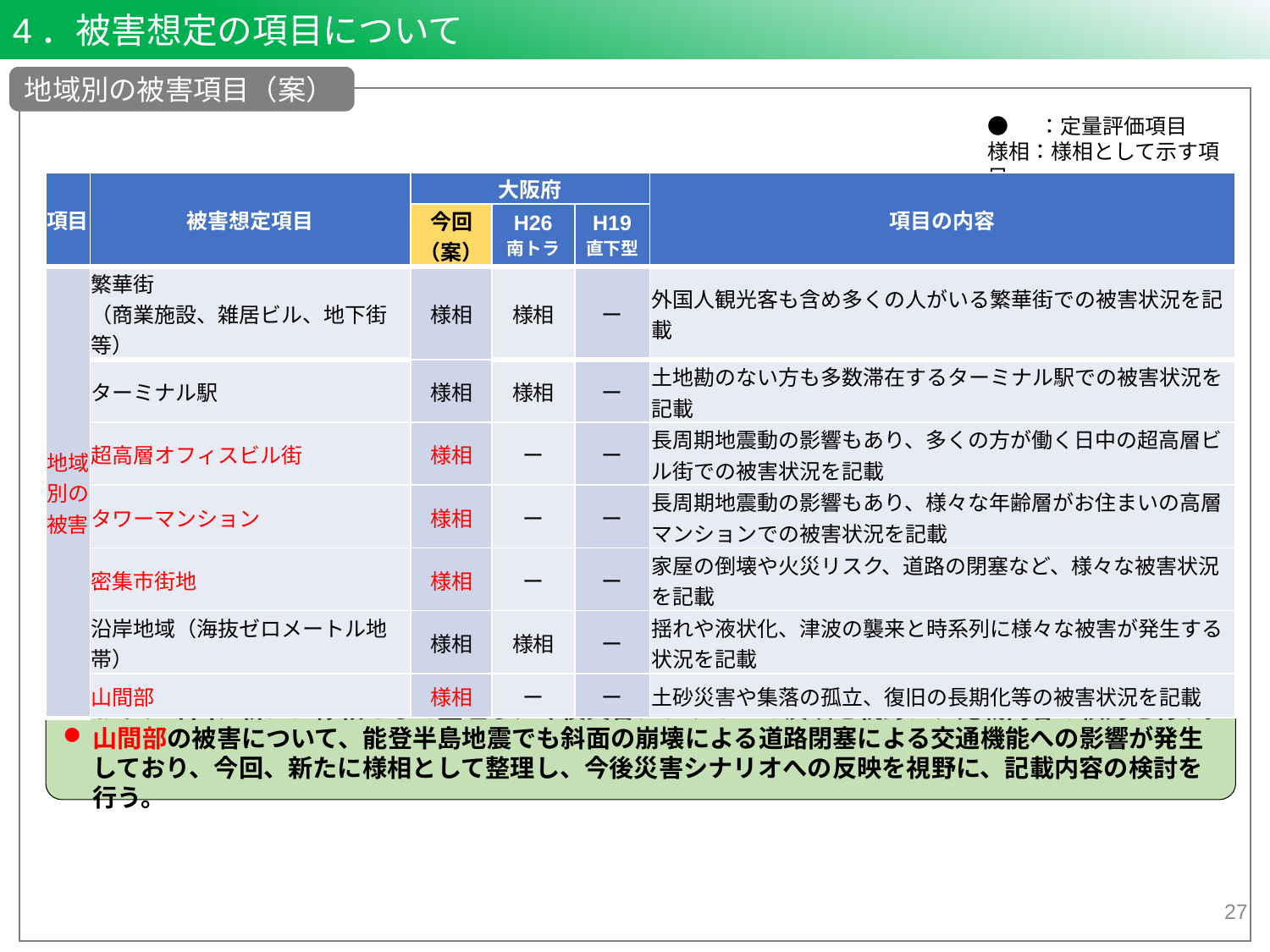

4．被害想定の項目について
地域別の被害項目（案）

●　 ：定量評価項目
様相：様相として示す項目
| 項目 | 被害想定項目 | 大阪府 |  |  | 項目の内容 |
| --- | --- | --- | --- | --- | --- |
|  |  | 今回 （案） | H26 南トラ | H19 直下型 |  |
| 地域別の被害 | 繁華街 （商業施設、雑居ビル、地下街等） | 様相 | 様相 | ー | 外国人観光客も含め多くの人がいる繁華街での被害状況を記載 |
|  | ターミナル駅 | 様相 | 様相 | ー | 土地勘のない方も多数滞在するターミナル駅での被害状況を記載 |
|  | 超高層オフィスビル街 | 様相 | ー | ー | 長周期地震動の影響もあり、多くの方が働く日中の超高層ビル街での被害状況を記載 |
|  | タワーマンション | 様相 | ー | ー | 長周期地震動の影響もあり、様々な年齢層がお住まいの高層マンションでの被害状況を記載 |
|  | 密集市街地 | 様相 | ー | ー | 家屋の倒壊や火災リスク、道路の閉塞など、様々な被害状況を記載 |
|  | 沿岸地域（海抜ゼロメートル地帯） | 様相 | 様相 | ー | 揺れや液状化、津波の襲来と時系列に様々な被害が発生する状況を記載 |
|  | 山間部 | 様相 | ー | ー | 土砂災害や集落の孤立、復旧の長期化等の被害状況を記載 |
超高層オフィスビル街、タワーマンションについて、本検討部会において意見をいただいており、新たに様相として整理し、今後災害シナリオへの反映を視野に、記載内容の検討を行う。
密集市街地の被害について、能登半島地震でも輪島市の朝市通りで火災により大きな被害が発生しており、今回、新たに様相として整理し、今後災害シナリオへの反映を視野に、記載内容の検討を行う。
山間部の被害について、能登半島地震でも斜面の崩壊による道路閉塞による交通機能への影響が発生しており、今回、新たに様相として整理し、今後災害シナリオへの反映を視野に、記載内容の検討を行う。
27